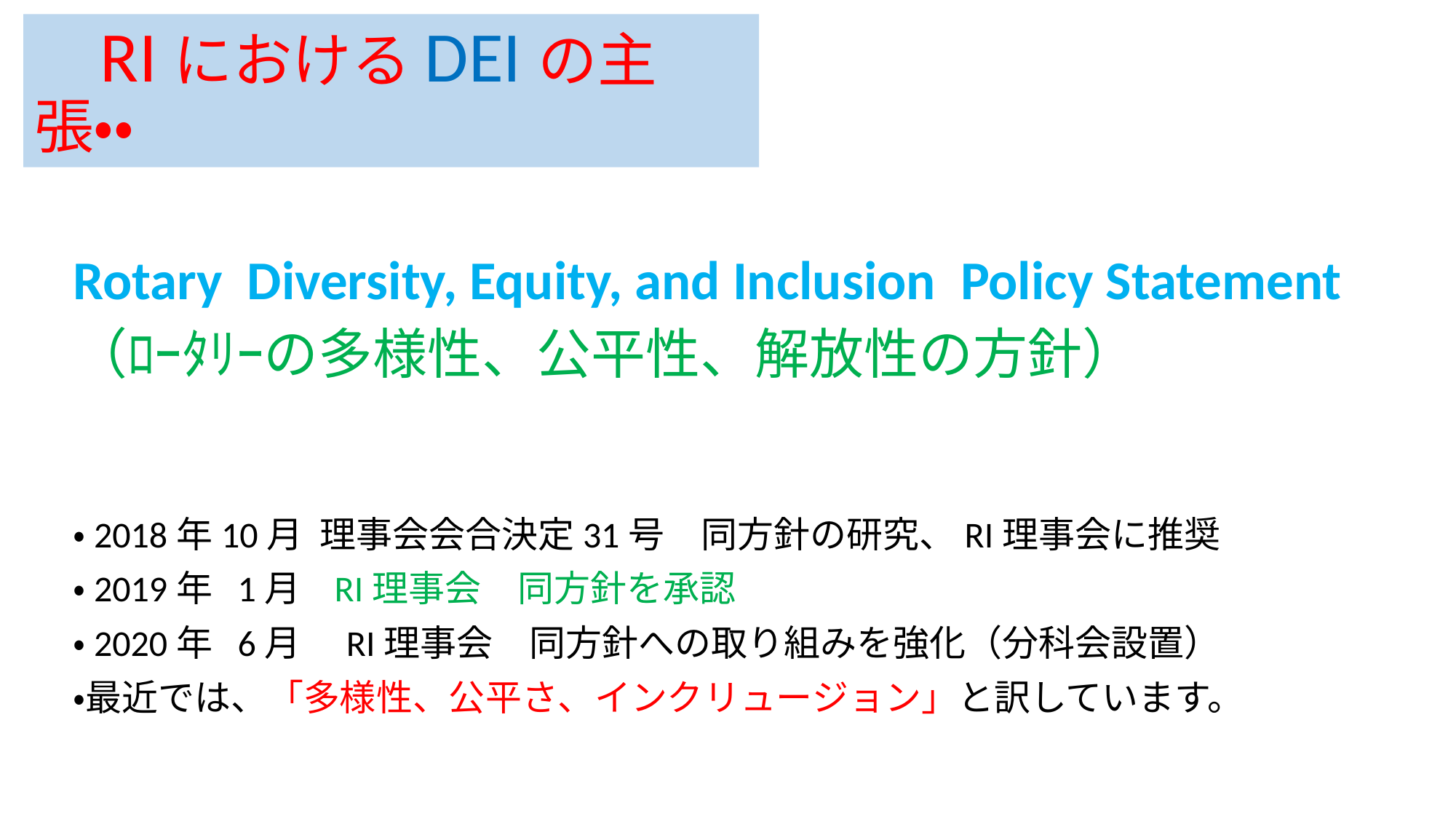

# RIにおけるDEIの主張・・
Rotary  Diversity, Equity, and Inclusion  Policy Statement
（ﾛｰﾀﾘｰの多様性、公平性、解放性の方針）

・2018年10月  理事会会合決定31号　同方針の研究、RI理事会に推奨
・2019年  1月   RI理事会　同方針を承認
・2020年  6月　RI理事会　同方針への取り組みを強化（分科会設置）
・最近では、「多様性、公平さ、インクリュージョン」と訳しています。